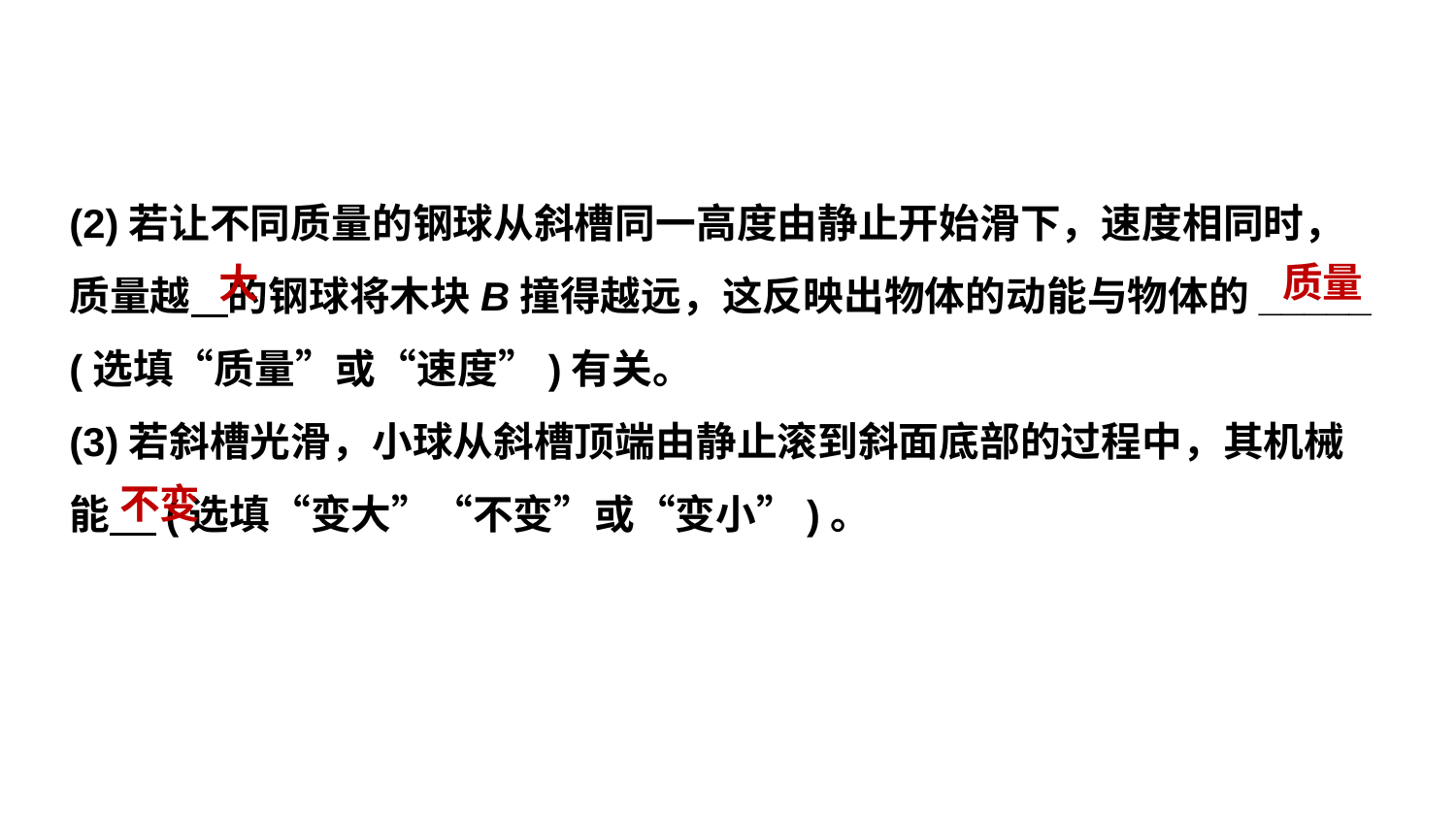

(2)若让不同质量的钢球从斜槽同一高度由静止开始滑下，速度相同时，质量越    的钢球将木块B撞得越远，这反映出物体的动能与物体的_____
(选填“质量”或“速度”)有关。
(3)若斜槽光滑，小球从斜槽顶端由静止滚到斜面底部的过程中，其机械能     (选填“变大”“不变”或“变小”)。
质量
大
不变